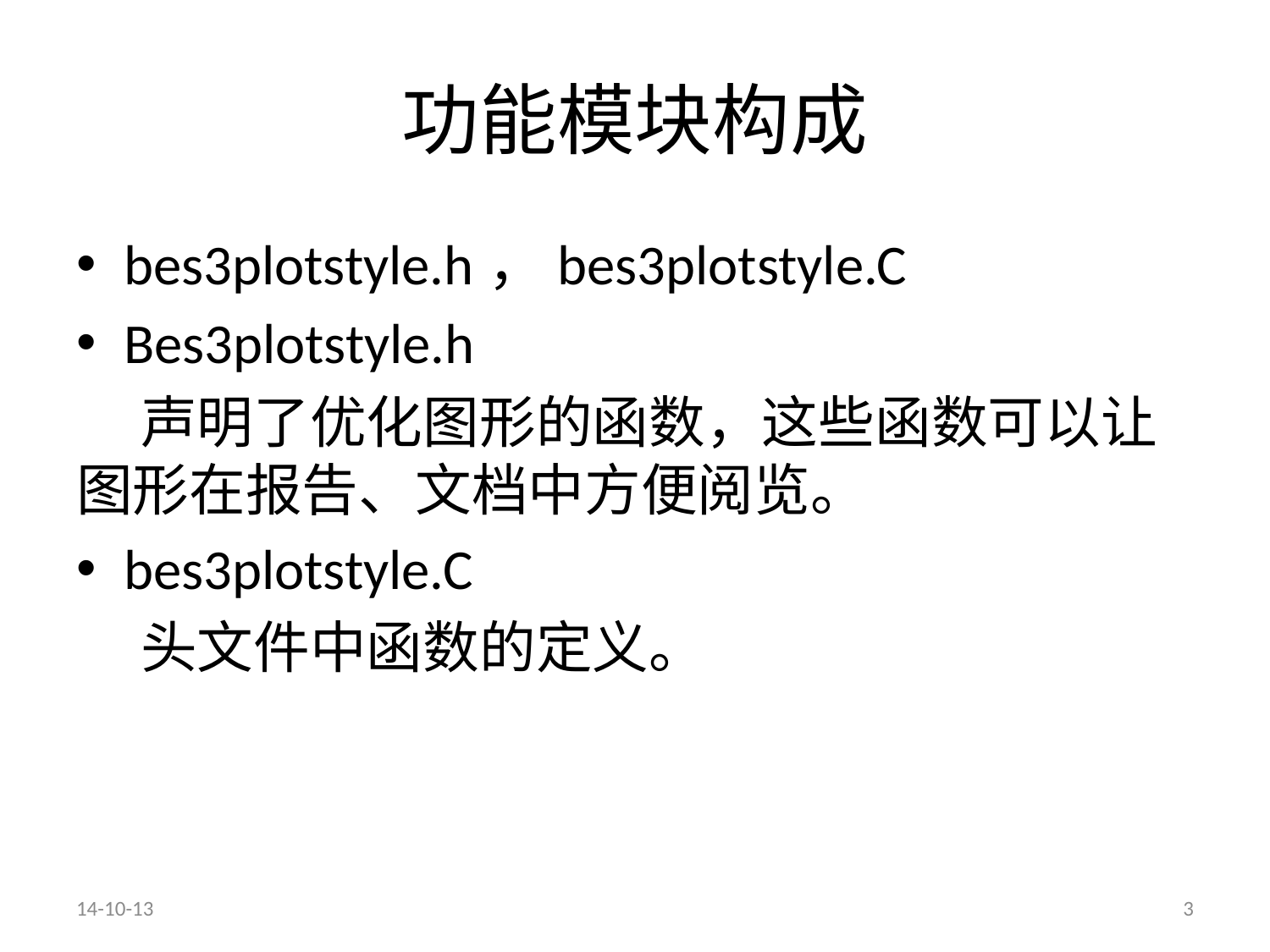

# 功能模块构成
bes3plotstyle.h，bes3plotstyle.C
Bes3plotstyle.h
    声明了优化图形的函数，这些函数可以让图形在报告、文档中方便阅览。
bes3plotstyle.C
    头文件中函数的定义。
14-10-13
3